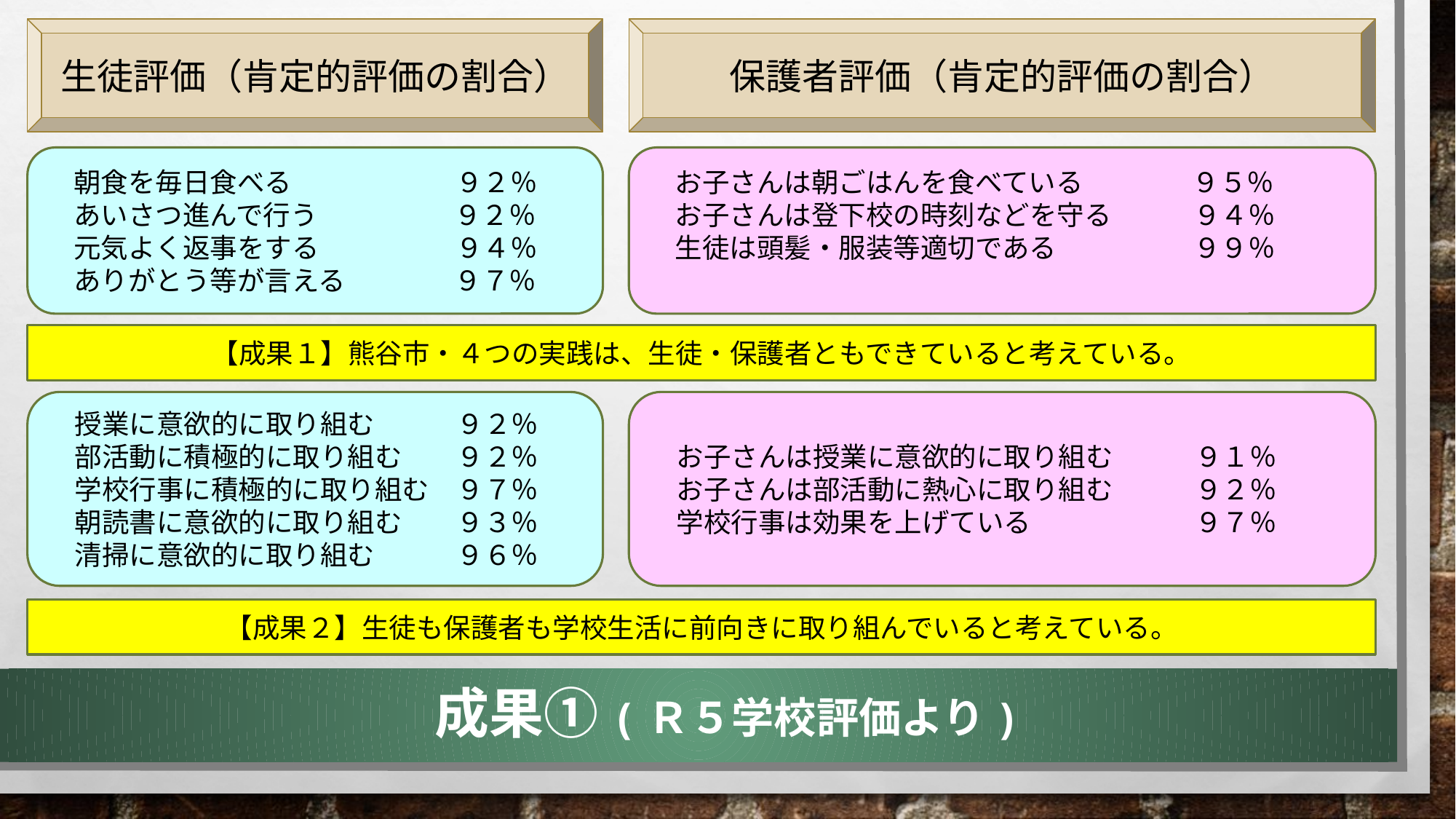

生徒評価（肯定的評価の割合）
保護者評価（肯定的評価の割合）
　朝食を毎日食べる　　　　　　９２％
　あいさつ進んで行う　　　　　９２％
　元気よく返事をする　　　　　９４％
　ありがとう等が言える　　　　９７％
　お子さんは朝ごはんを食べている　　　　９５％
　お子さんは登下校の時刻などを守る　　　９４％
　生徒は頭髪・服装等適切である　　　　　９９％

【成果１】熊谷市・４つの実践は、生徒・保護者ともできていると考えている。
　授業に意欲的に取り組む　　　９２％
　部活動に積極的に取り組む　　９２％
　学校行事に積極的に取り組む　９７％
　朝読書に意欲的に取り組む　　９３％
　清掃に意欲的に取り組む　　　９６％
　お子さんは授業に意欲的に取り組む　　　９１％
　お子さんは部活動に熱心に取り組む　　　９２％
　学校行事は効果を上げている　　　　　　９７％
【成果２】生徒も保護者も学校生活に前向きに取り組んでいると考えている。
成果①(Ｒ５学校評価より)